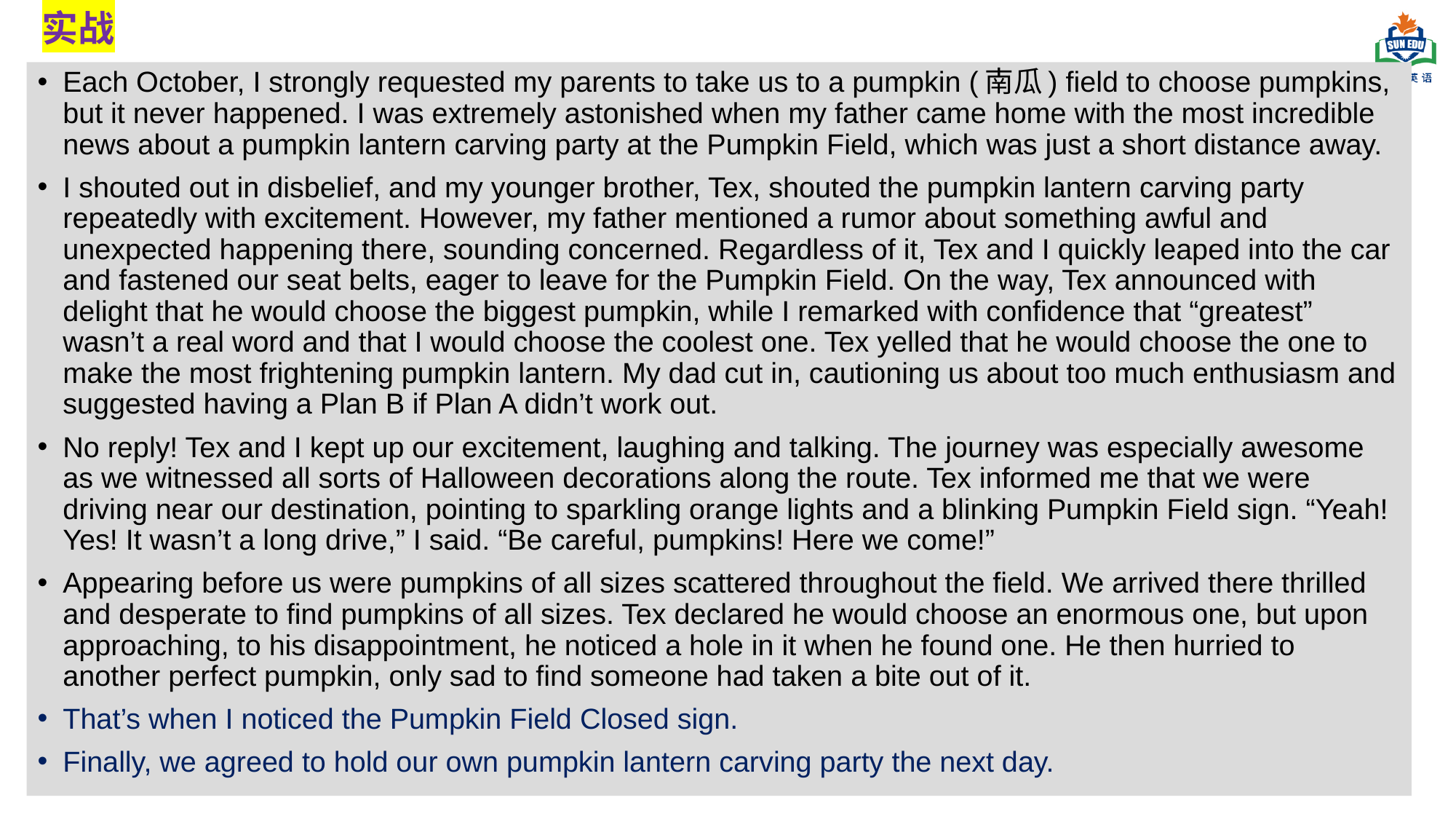

实战
Each October, I strongly requested my parents to take us to a pumpkin (南瓜) field to choose pumpkins, but it never happened. I was extremely astonished when my father came home with the most incredible news about a pumpkin lantern carving party at the Pumpkin Field, which was just a short distance away.
I shouted out in disbelief, and my younger brother, Tex, shouted the pumpkin lantern carving party repeatedly with excitement. However, my father mentioned a rumor about something awful and unexpected happening there, sounding concerned. Regardless of it, Tex and I quickly leaped into the car and fastened our seat belts, eager to leave for the Pumpkin Field. On the way, Tex announced with delight that he would choose the biggest pumpkin, while I remarked with confidence that “greatest” wasn’t a real word and that I would choose the coolest one. Tex yelled that he would choose the one to make the most frightening pumpkin lantern. My dad cut in, cautioning us about too much enthusiasm and suggested having a Plan B if Plan A didn’t work out.
No reply! Tex and I kept up our excitement, laughing and talking. The journey was especially awesome as we witnessed all sorts of Halloween decorations along the route. Tex informed me that we were driving near our destination, pointing to sparkling orange lights and a blinking Pumpkin Field sign. “Yeah! Yes! It wasn’t a long drive,” I said. “Be careful, pumpkins! Here we come!”
Appearing before us were pumpkins of all sizes scattered throughout the field. We arrived there thrilled and desperate to find pumpkins of all sizes. Tex declared he would choose an enormous one, but upon approaching, to his disappointment, he noticed a hole in it when he found one. He then hurried to another perfect pumpkin, only sad to find someone had taken a bite out of it.
That’s when I noticed the Pumpkin Field Closed sign.
Finally, we agreed to hold our own pumpkin lantern carving party the next day.